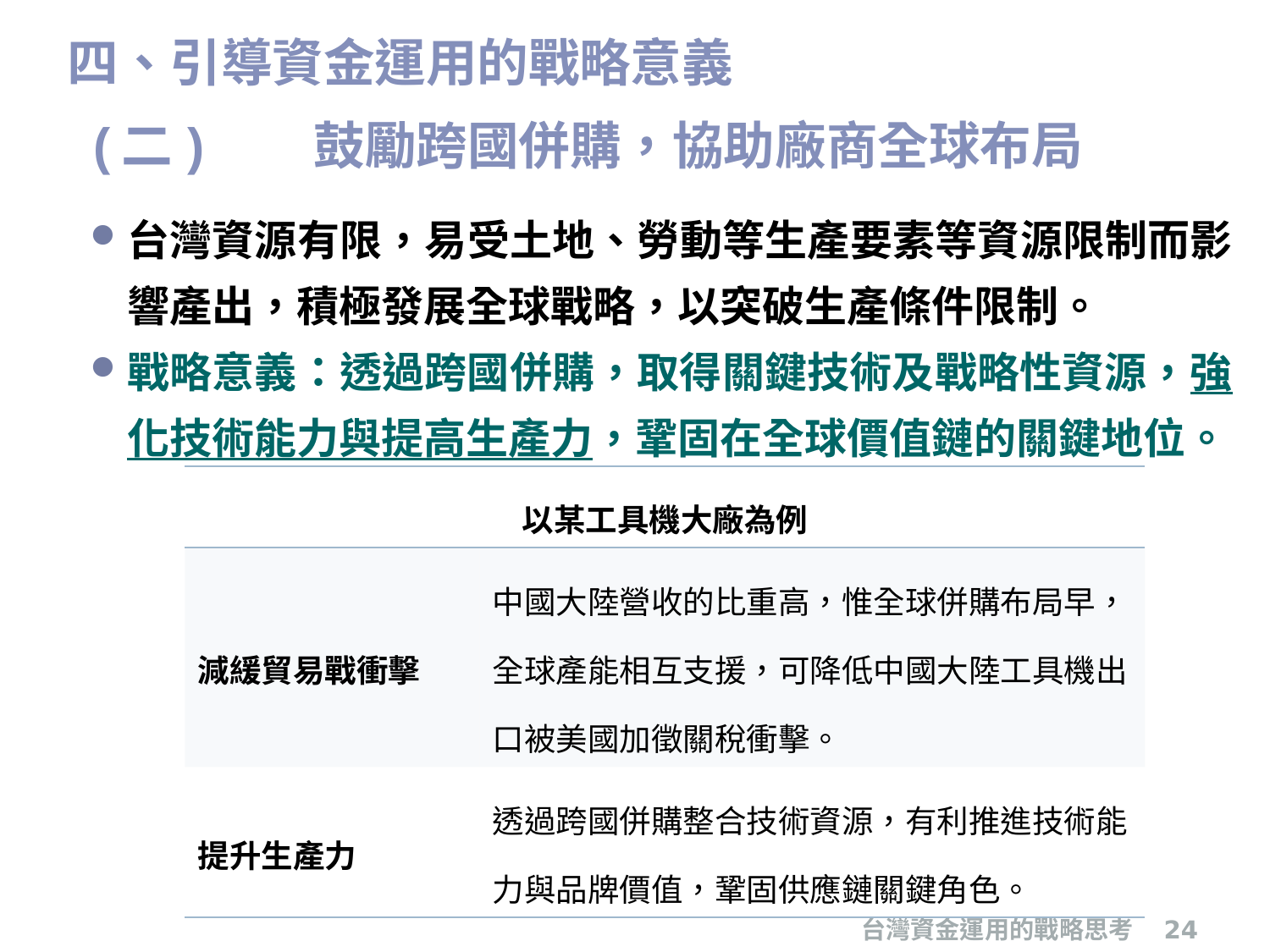

# 四、引導資金運用的戰略意義 (二)	鼓勵跨國併購，協助廠商全球布局
台灣資源有限，易受土地、勞動等生產要素等資源限制而影響產出，積極發展全球戰略，以突破生產條件限制。
戰略意義：透過跨國併購，取得關鍵技術及戰略性資源，強化技術能力與提高生產力，鞏固在全球價值鏈的關鍵地位。

| 以某工具機大廠為例 |  |
| --- | --- |
| 減緩貿易戰衝擊 | 中國大陸營收的比重高，惟全球併購布局早，全球產能相互支援，可降低中國大陸工具機出口被美國加徵關稅衝擊。 |
| 提升生產力 | 透過跨國併購整合技術資源，有利推進技術能力與品牌價值，鞏固供應鏈關鍵角色。 |
台灣資金運用的戰略思考
24